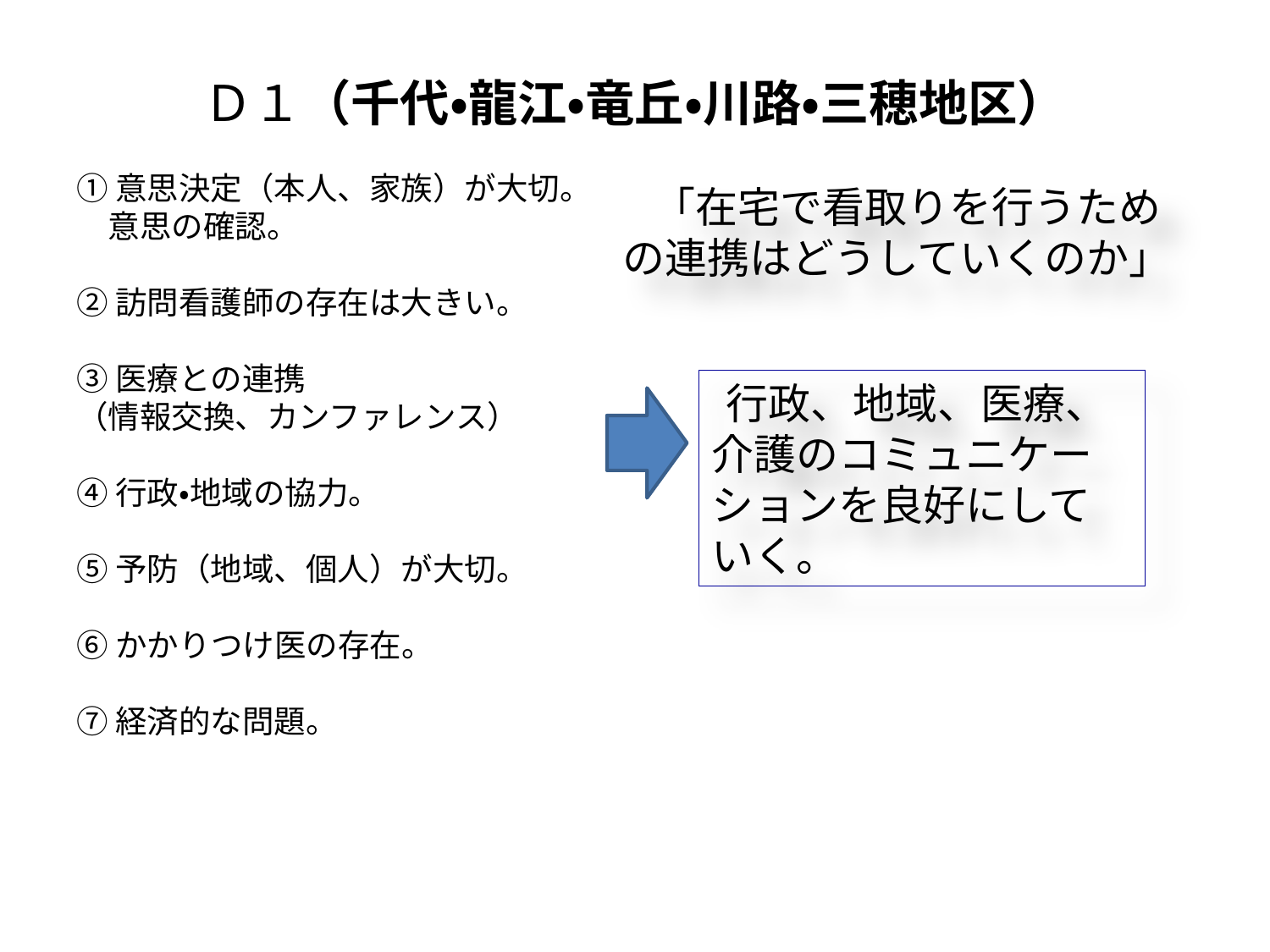

Ｄ１（千代・龍江・竜丘・川路・三穂地区）
①意思決定（本人、家族）が大切。　意思の確認。

②訪問看護師の存在は大きい。

③医療との連携
（情報交換、カンファレンス）

④行政・地域の協力。

⑤予防（地域、個人）が大切。

⑥かかりつけ医の存在。

⑦経済的な問題。
 「在宅で看取りを行うための連携はどうしていくのか」

 行政、地域、医療、介護のコミュニケーションを良好にしていく。